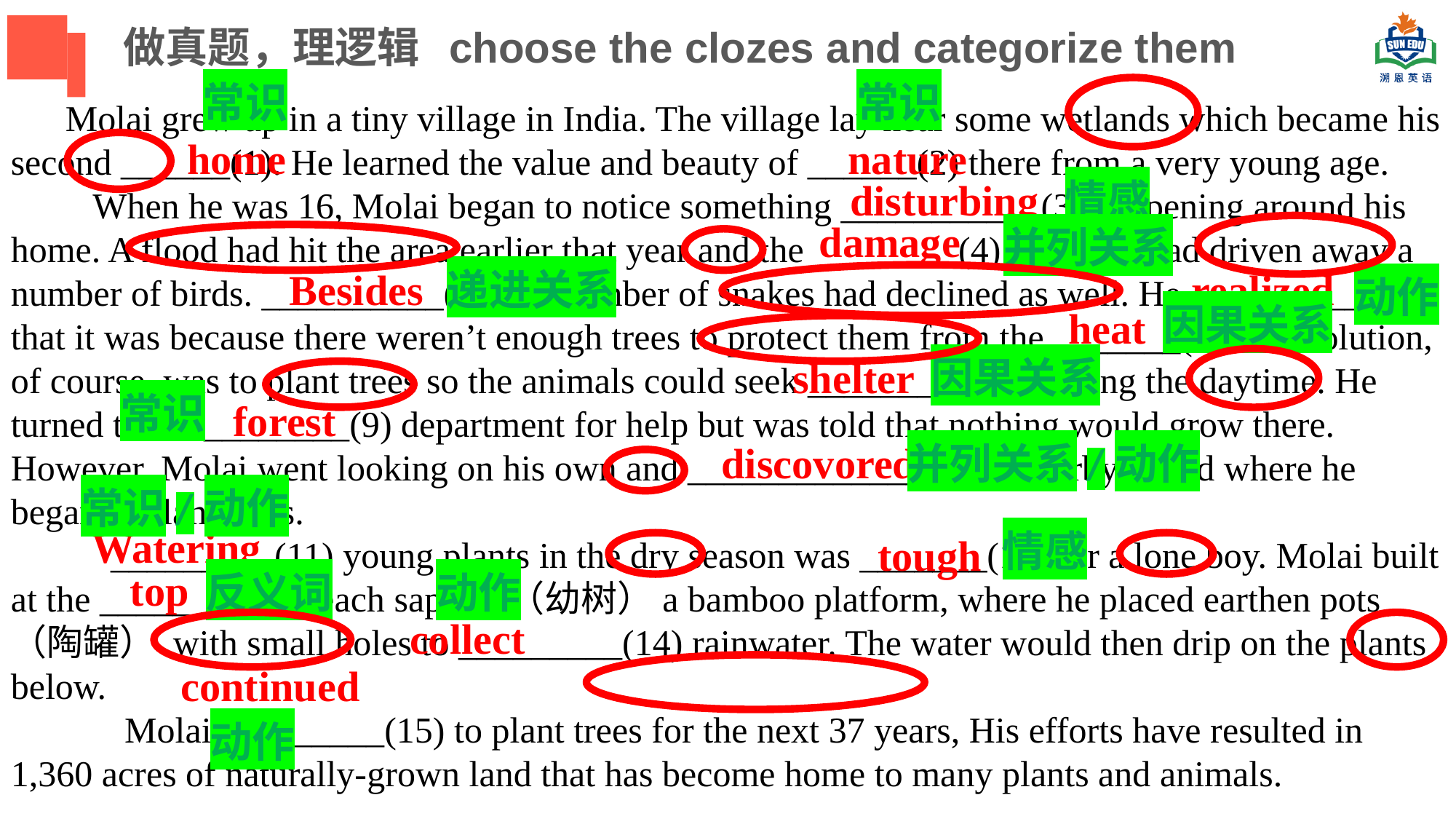

做真题，理逻辑  choose the clozes and categorize them

常识
常识

      Molai grew up in a tiny village in India. The village lay near some wetlands which became his second ______(1). He learned the value and beauty of ______(2) there from a very young age.         When he was 16, Molai began to notice something ___________(3) happening around his home. A flood had hit the area earlier that year and the ________(4) it caused had driven away a number of birds. __________(5), the number of snakes had declined as well. He__________(6) that it was because there weren’t enough trees to protect them from the _______(7). The solution, of course, was to plant trees so the animals could seek __________(8) during the daytime. He turned to the ________(9) department for help but was told that nothing would grow there. However, Molai went looking on his own and _____________(10) a nearby island where he began to plant trees.           _________(11) young plants in the dry season was _______(12) for a lone boy. Molai built at the ______(13) of each sapling（幼树）a bamboo platform, where he placed earthen pots（陶罐） with small holes to _________(14) rainwater. The water would then drip on the plants below.         Molai _________(15) to plant trees for the next 37 years, His efforts have resulted in 1,360 acres of naturally-grown land that has become home to many plants and animals.
home
nature

disturbing
情感
damage
并列关系

Besides
递进关系
realized

动作
因果关系
heat

shelter
因果关系

常识
forest
discovored
并列关系/动作

常识/动作
Watering
情感
tough

top
反义词
动作
collect

continued

动作